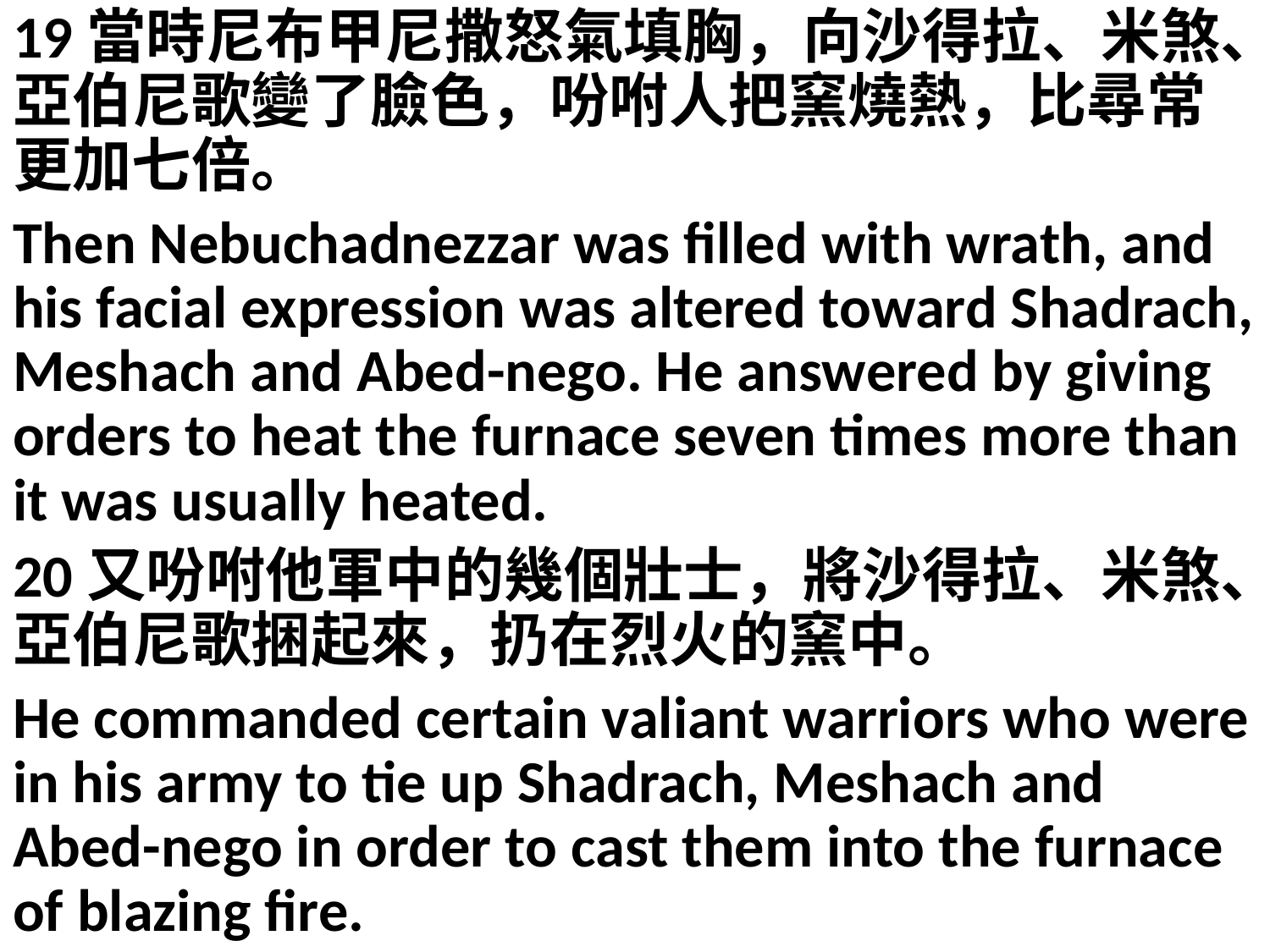

19當時尼布甲尼撒怒氣填胸，向沙得拉、米煞、亞伯尼歌變了臉色，吩咐人把窯燒熱，比尋常更加七倍。
Then Nebuchadnezzar was filled with wrath, and his facial expression was altered toward Shadrach, Meshach and Abed-nego. He answered by giving orders to heat the furnace seven times more than it was usually heated.
20又吩咐他軍中的幾個壯士，將沙得拉、米煞、亞伯尼歌捆起來，扔在烈火的窯中。
He commanded certain valiant warriors who were in his army to tie up Shadrach, Meshach and Abed-nego in order to cast them into the furnace of blazing fire.